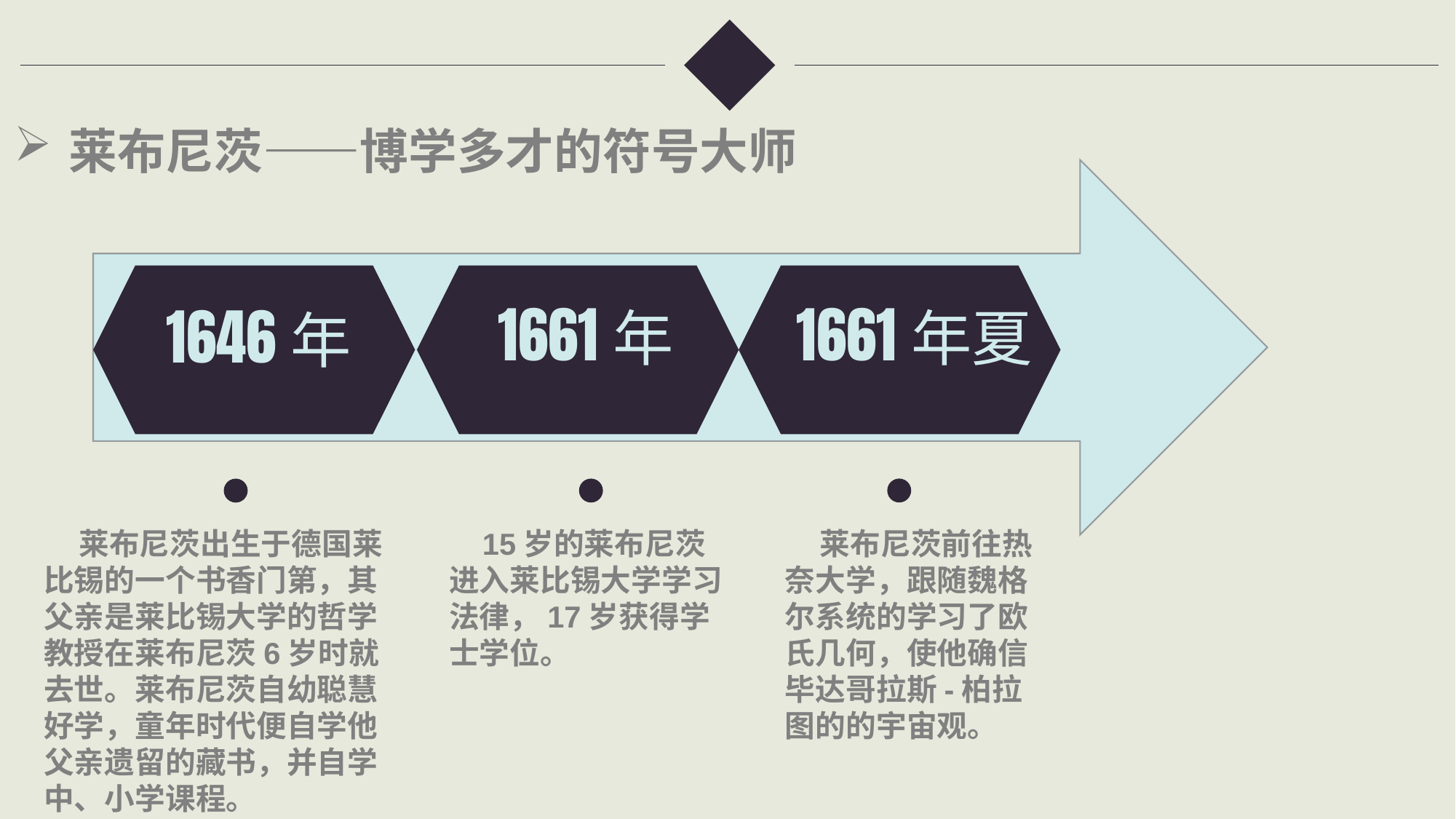

莱布尼茨——博学多才的符号大师

1661年
1661年夏
1646年

    莱布尼茨出生于德国莱比锡的一个书香门第，其父亲是莱比锡大学的哲学教授在莱布尼茨6岁时就去世。莱布尼茨自幼聪慧好学，童年时代便自学他父亲遗留的藏书，并自学中、小学课程。
    15岁的莱布尼茨进入莱比锡大学学习法律，17岁获得学士学位。
    莱布尼茨前往热奈大学，跟随魏格尔系统的学习了欧氏几何，使他确信毕达哥拉斯-柏拉图的的宇宙观。